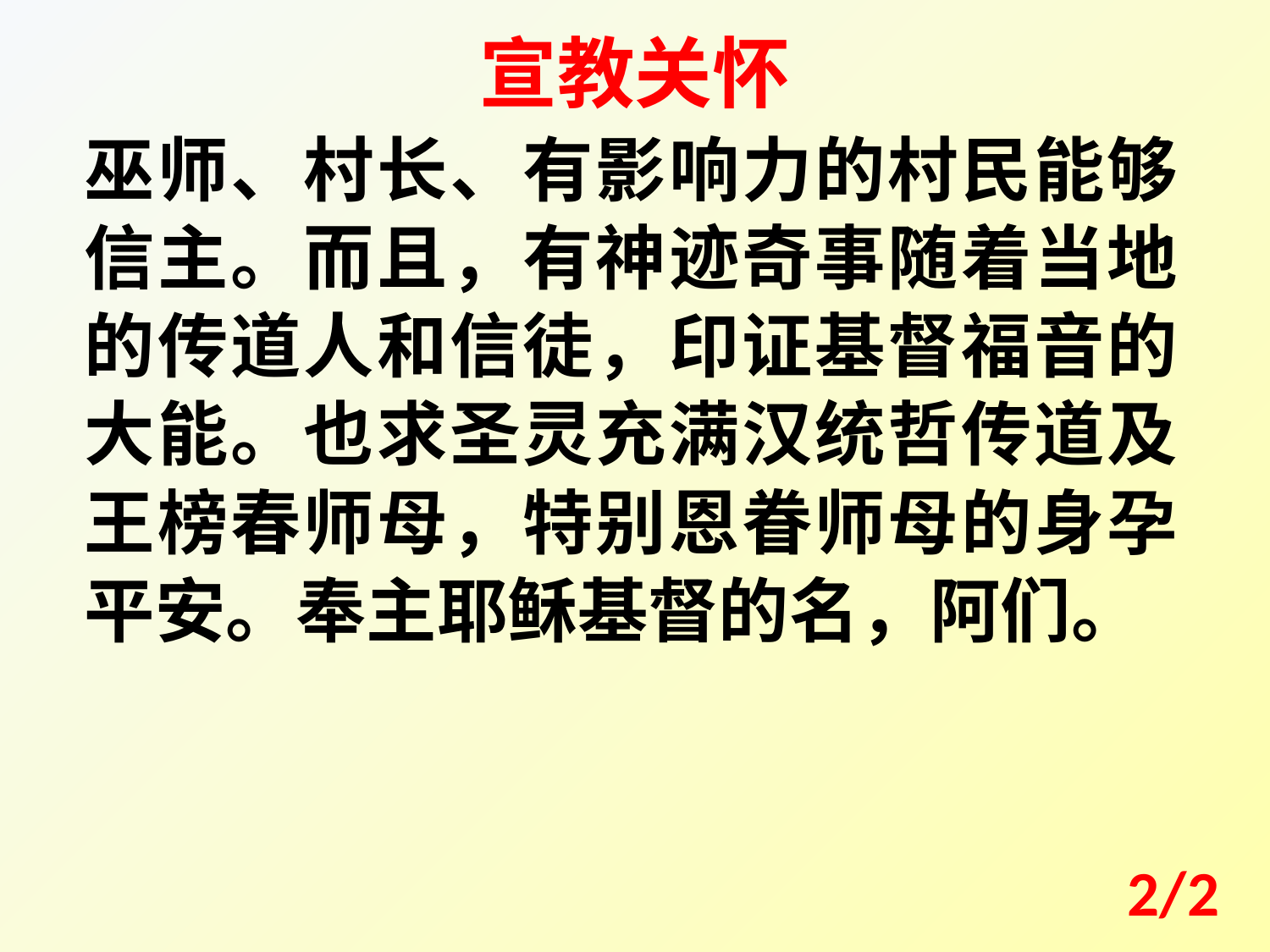

宣教关怀
巫师、村长、有影响力的村民能够信主。而且，有神迹奇事随着当地的传道人和信徒，印证基督福音的大能。也求圣灵充满汉统哲传道及王榜春师母，特别恩眷师母的身孕平安。奉主耶稣基督的名，阿们。
2/2